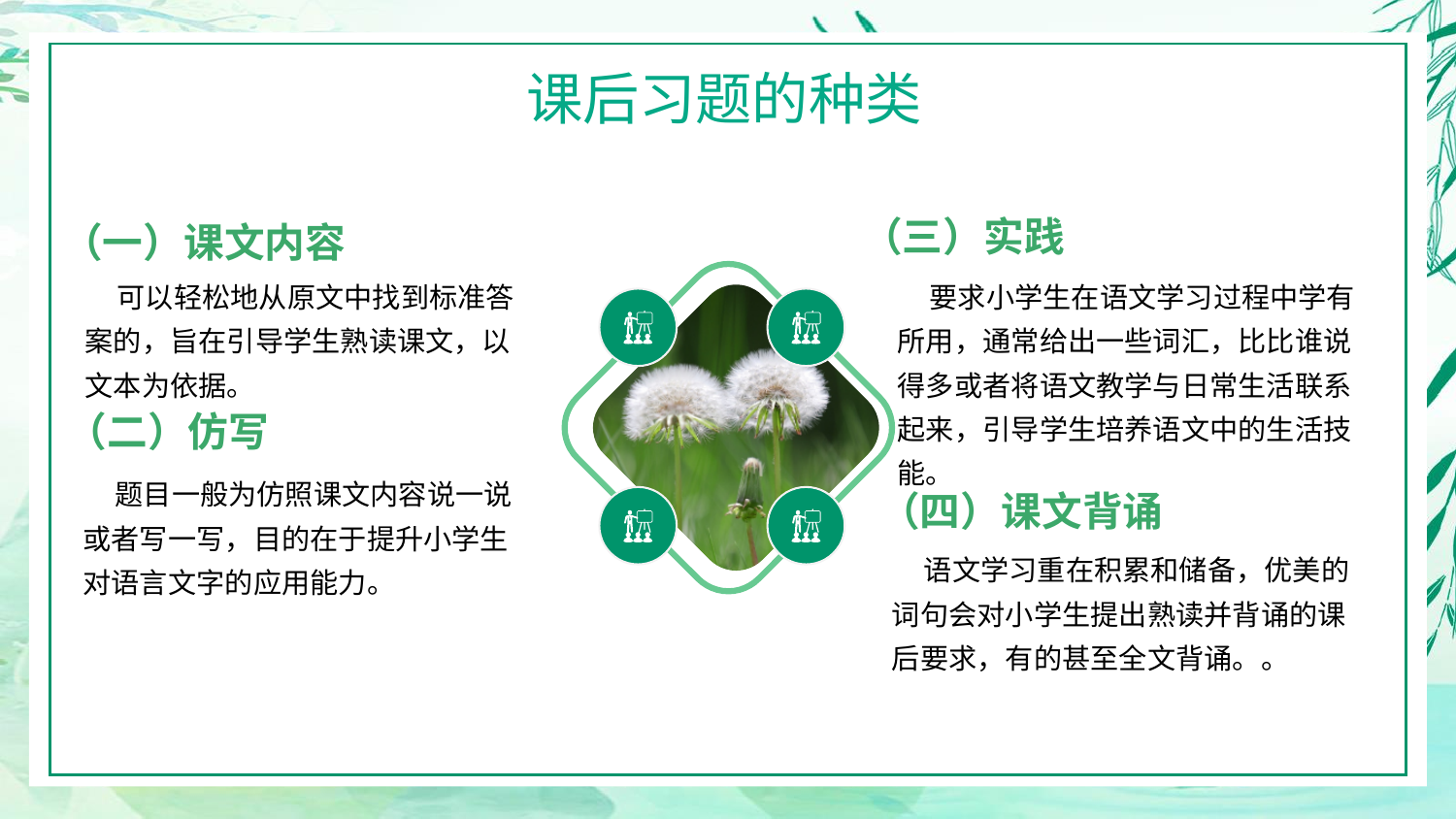

课后习题的种类
（三）实践
    要求小学生在语文学习过程中学有所用，通常给出一些词汇，比比谁说得多或者将语文教学与日常生活联系起来，引导学生培养语文中的生活技能。
（四）课文背诵
    语文学习重在积累和储备，优美的词句会对小学生提出熟读并背诵的课后要求，有的甚至全文背诵。。
（一）课文内容
    可以轻松地从原文中找到标准答案的，旨在引导学生熟读课文，以文本为依据。
（二）仿写
    题目一般为仿照课文内容说一说或者写一写，目的在于提升小学生对语言文字的应用能力。